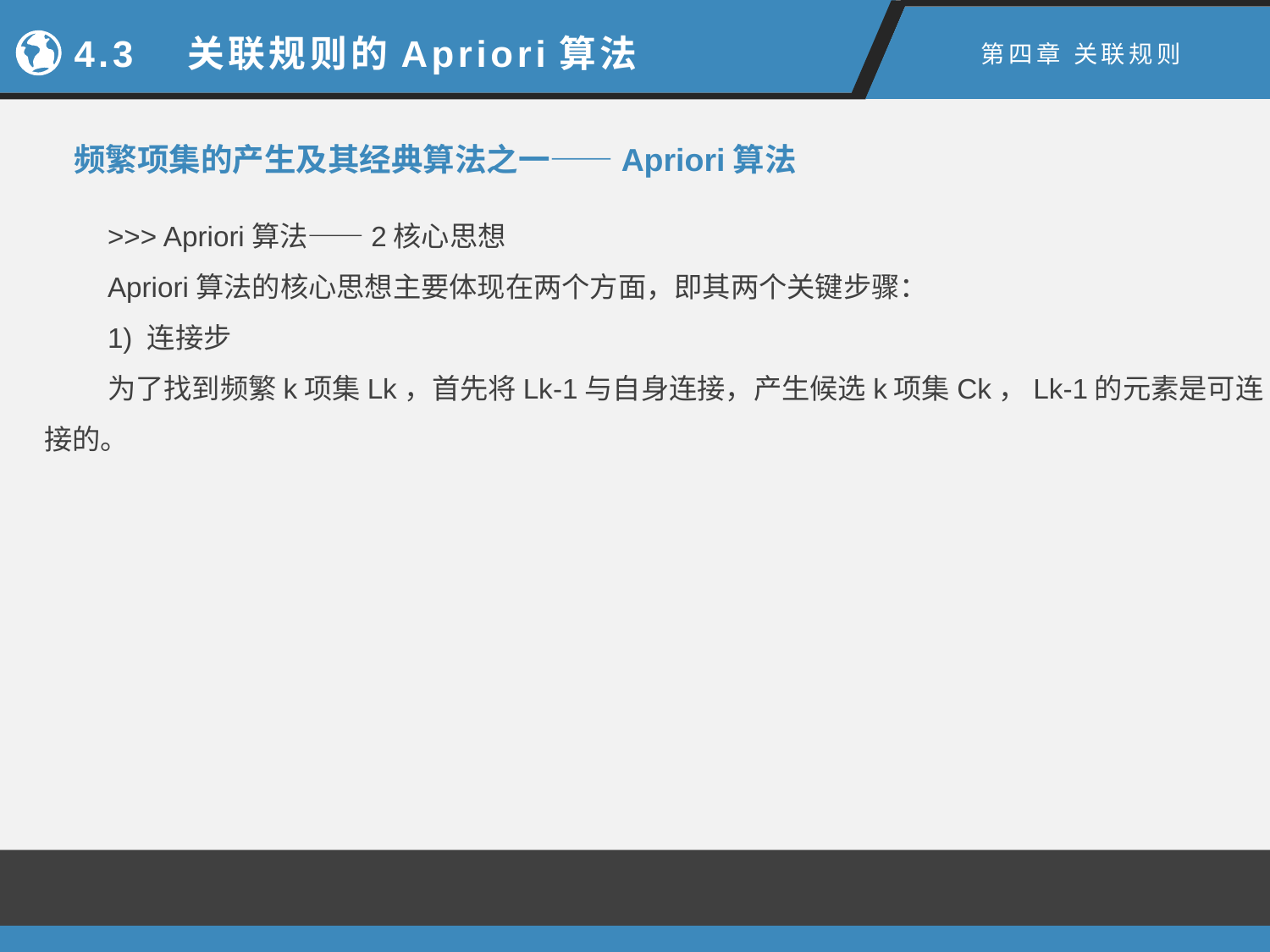

4.3　关联规则的Apriori算法

第四章 关联规则
频繁项集的产生及其经典算法之一——Apriori算法

>>> Apriori算法——2核心思想
Apriori算法的核心思想主要体现在两个方面，即其两个关键步骤：
1) 连接步
为了找到频繁k项集Lk，首先将Lk-1与自身连接，产生候选k项集Ck，Lk-1的元素是可连接的。